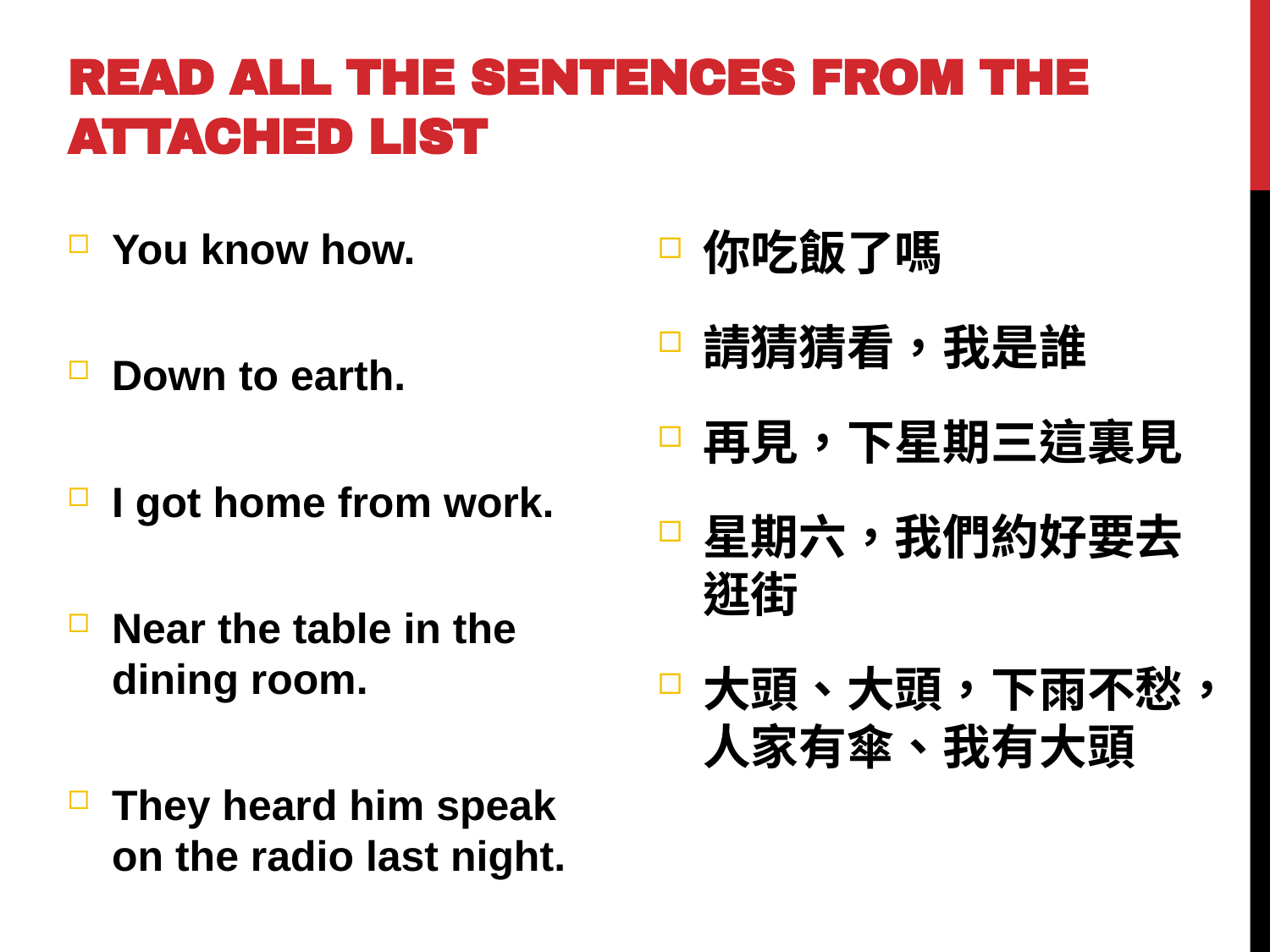

# Read all the sentences from the attached list
You know how.

Down to earth.

I got home from work.

Near the table in the dining room.

They heard him speak on the radio last night.
你吃飯了嗎

請猜猜看，我是誰

再見，下星期三這裏見

星期六，我們約好要去逛街

大頭、大頭，下雨不愁，人家有傘、我有大頭